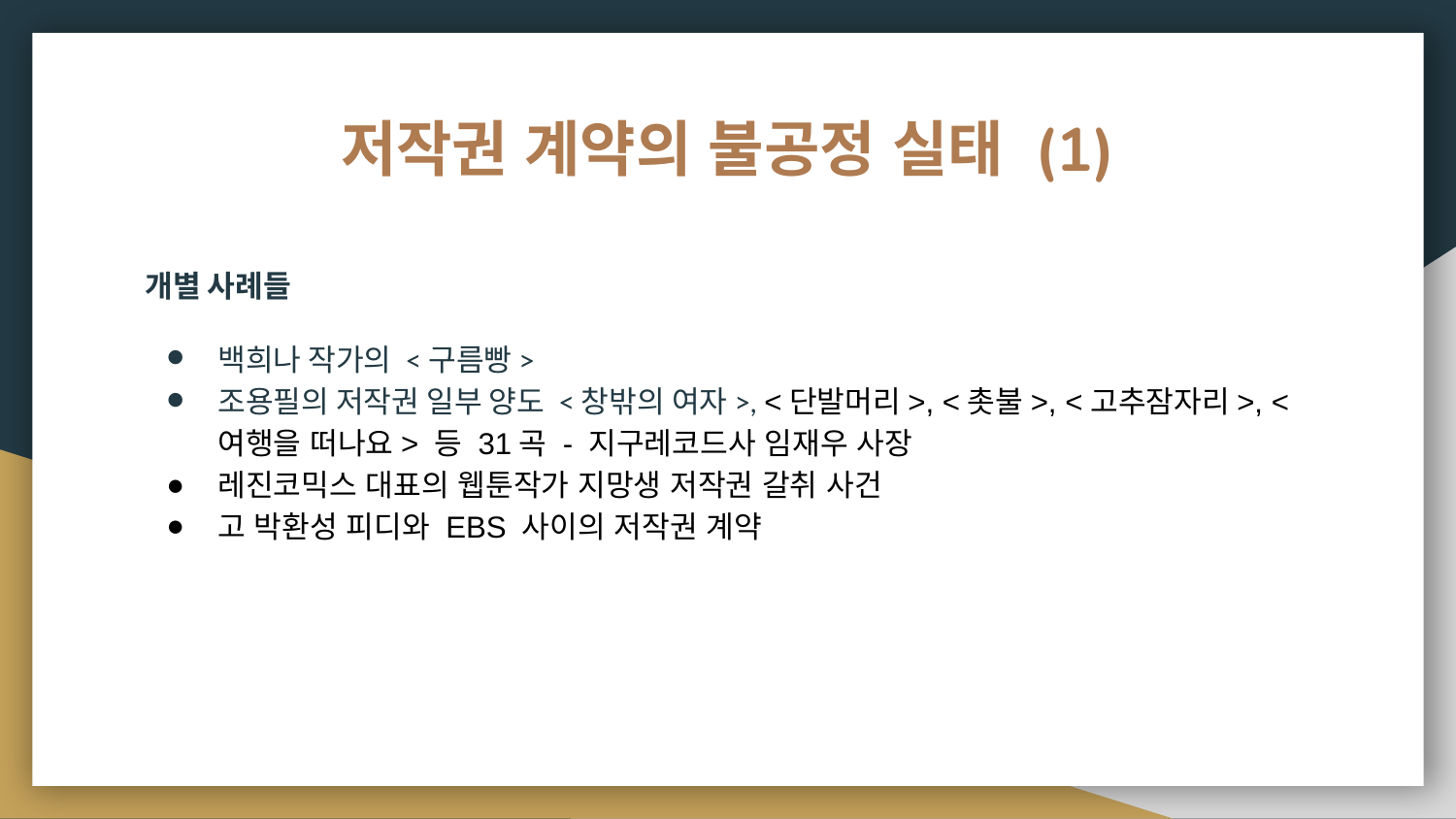

# 저작권 계약의 불공정 실태 (1)
개별 사례들
백희나 작가의 <구름빵>
조용필의 저작권 일부 양도 <창밖의 여자>, <단발머리>, <촛불>, <고추잠자리>, <여행을 떠나요> 등 31곡 - 지구레코드사 임재우 사장
레진코믹스 대표의 웹툰작가 지망생 저작권 갈취 사건
고 박환성 피디와 EBS 사이의 저작권 계약